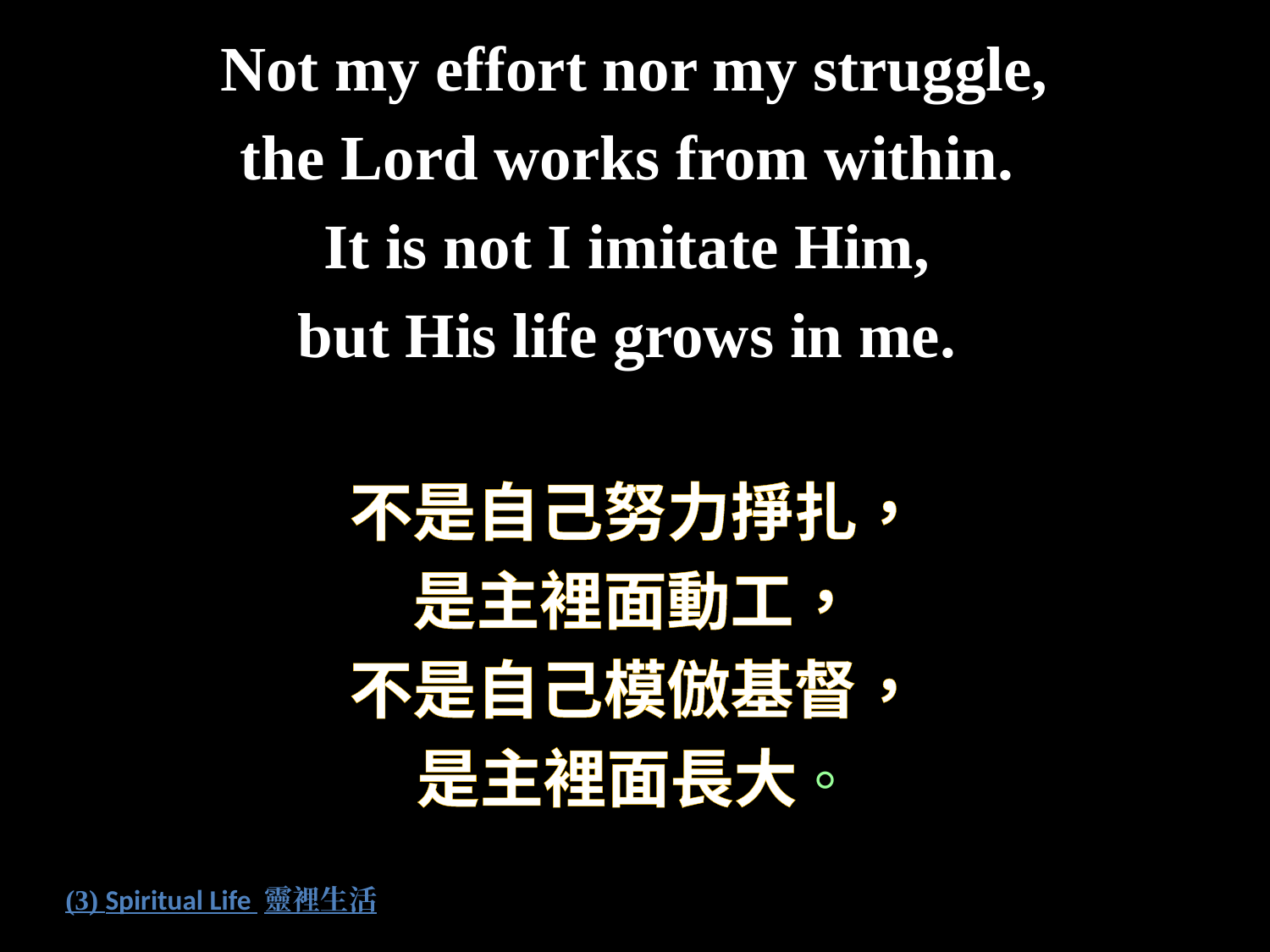

Not my effort nor my struggle,
the Lord works from within.
It is not I imitate Him,
but His life grows in me.

不是自己努力掙扎，
是主裡面動工，
不是自己模倣基督，
是主裡面長大。
# (3) Spiritual Life 靈裡生活